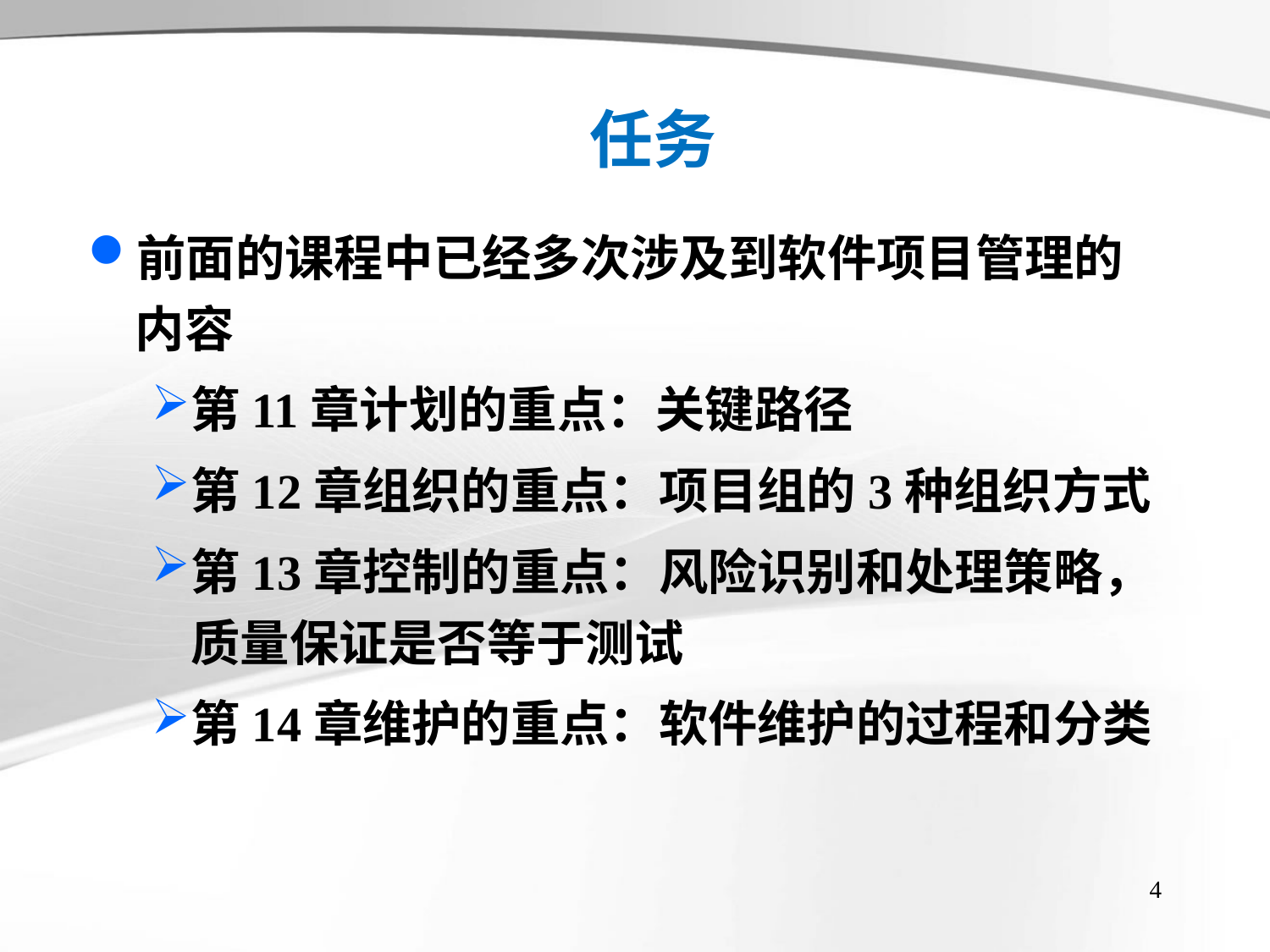

# 任务
前面的课程中已经多次涉及到软件项目管理的内容
第11章计划的重点：关键路径
第12章组织的重点：项目组的3种组织方式
第13章控制的重点：风险识别和处理策略，质量保证是否等于测试
第14章维护的重点：软件维护的过程和分类
4